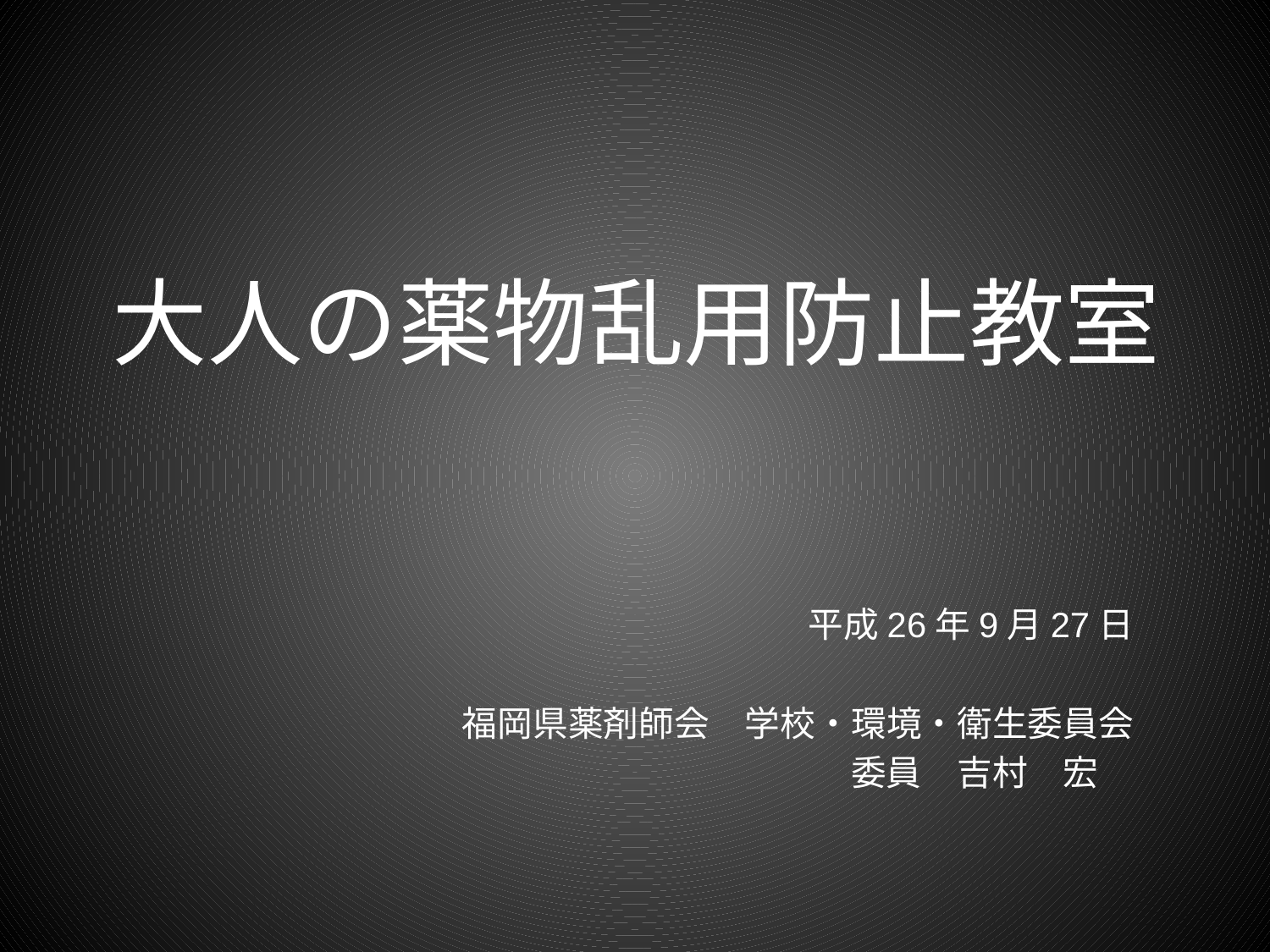

# 大人の薬物乱用防止教室
平成26年9月27日

福岡県薬剤師会　学校・環境・衛生委員会
委員　吉村　宏